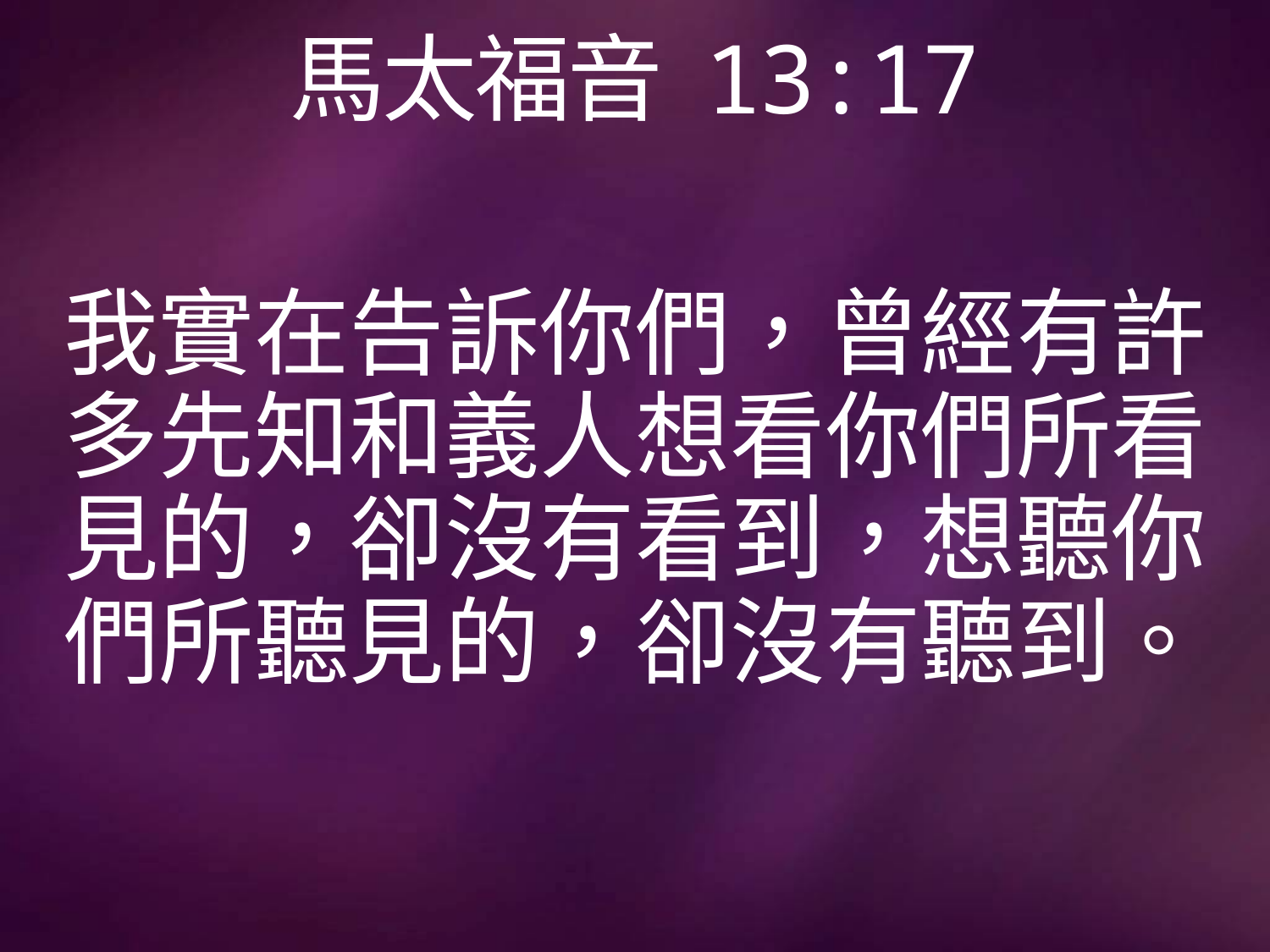

# 馬太福音 13:17
我實在告訴你們，曾經有許多先知和義人想看你們所看見的，卻沒有看到，想聽你們所聽見的，卻沒有聽到。